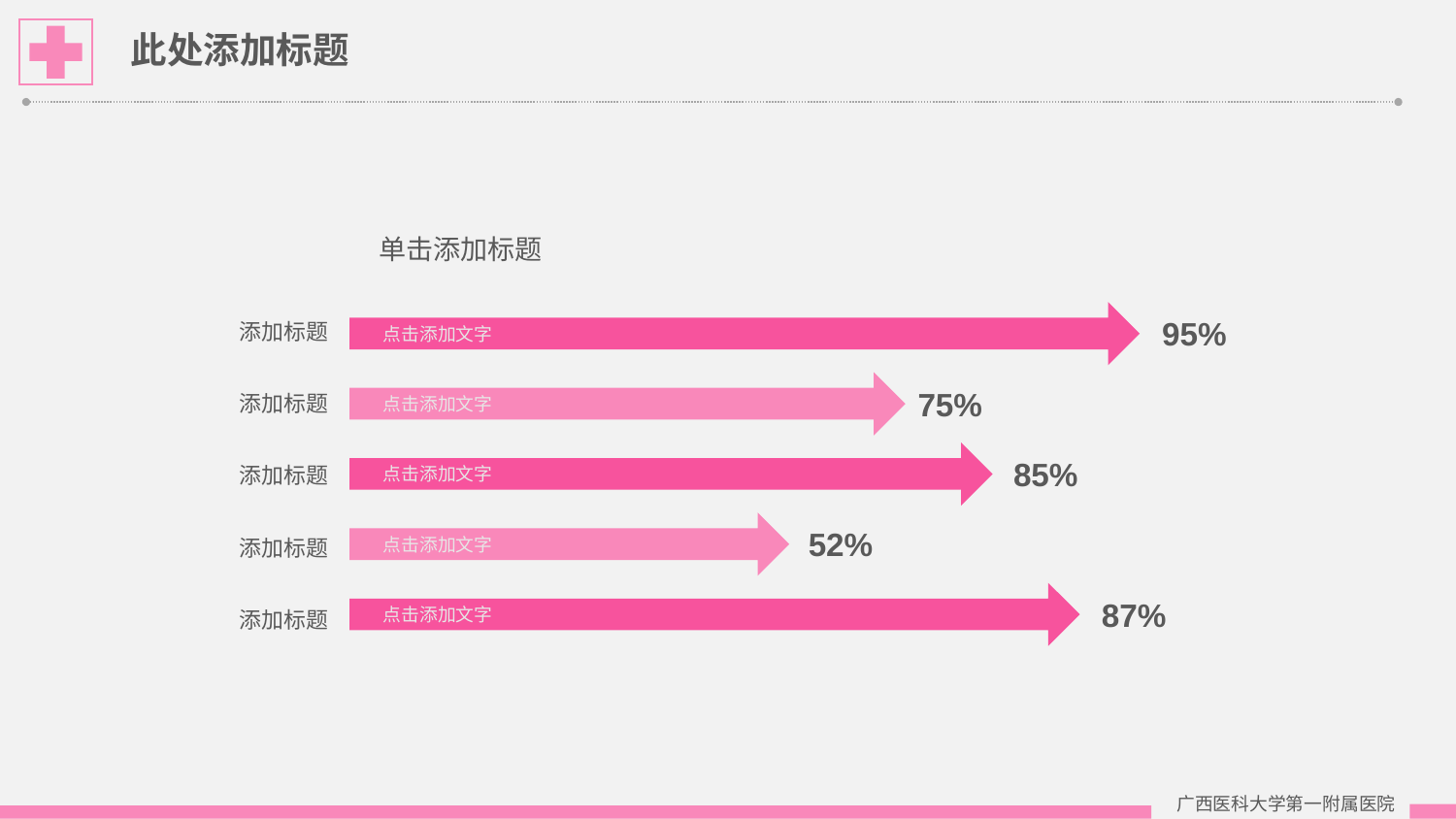

此处添加标题

单击添加标题

点击添加文字
95%
添加标题

点击添加文字
75%
添加标题

点击添加文字
85%
添加标题

点击添加文字
52%
添加标题

点击添加文字
87%
添加标题
广西医科大学第一附属医院